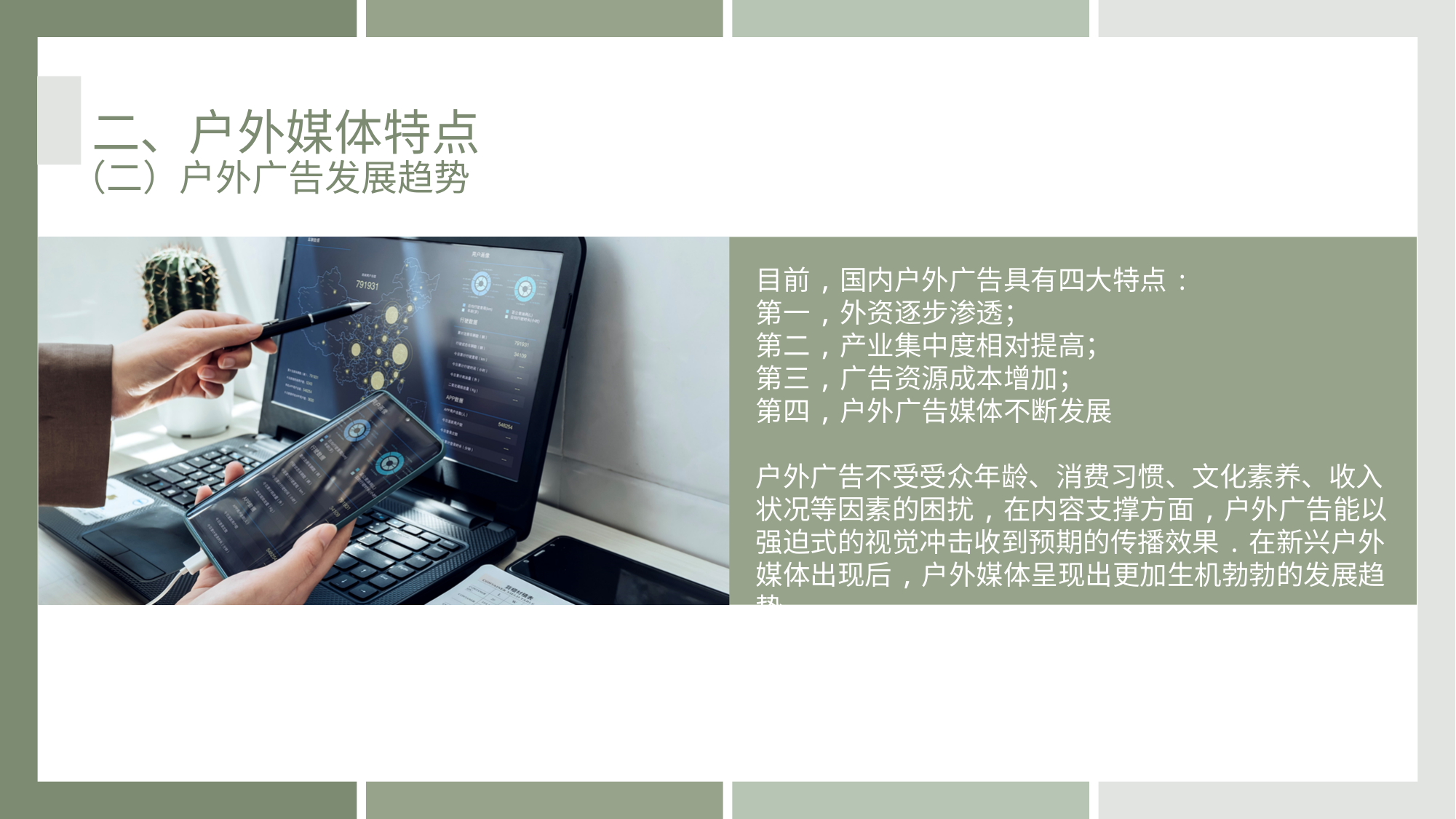

二、户外媒体特点

（二）户外广告发展趋势

目前,国内户外广告具有四大特点:
第一,外资逐步渗透；
第二,产业集中度相对提高；
第三,广告资源成本增加；
第四,户外广告媒体不断发展

户外广告不受受众年龄、消费习惯、文化素养、收入状况等因素的困扰,在内容支撑方面,户外广告能以强迫式的视觉冲击收到预期的传播效果.在新兴户外媒体出现后,户外媒体呈现出更加生机勃勃的发展趋势。